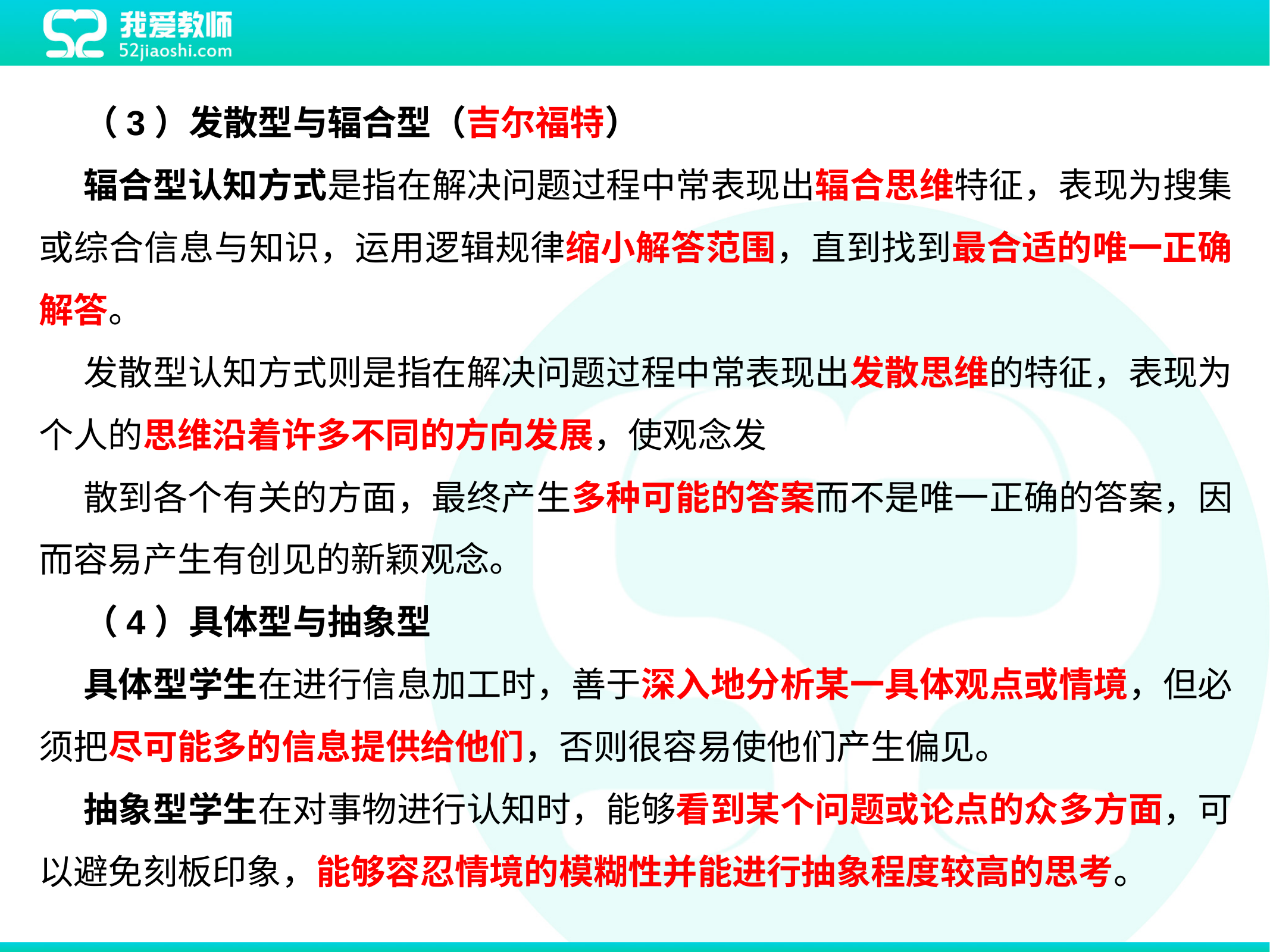

（3）发散型与辐合型（吉尔福特）
辐合型认知方式是指在解决问题过程中常表现出辐合思维特征，表现为搜集或综合信息与知识，运用逻辑规律缩小解答范围，直到找到最合适的唯一正确解答。
发散型认知方式则是指在解决问题过程中常表现出发散思维的特征，表现为个人的思维沿着许多不同的方向发展，使观念发
散到各个有关的方面，最终产生多种可能的答案而不是唯一正确的答案，因而容易产生有创见的新颖观念。
（4）具体型与抽象型
具体型学生在进行信息加工时，善于深入地分析某一具体观点或情境，但必须把尽可能多的信息提供给他们，否则很容易使他们产生偏见。
抽象型学生在对事物进行认知时，能够看到某个问题或论点的众多方面，可以避免刻板印象，能够容忍情境的模糊性并能进行抽象程度较高的思考。